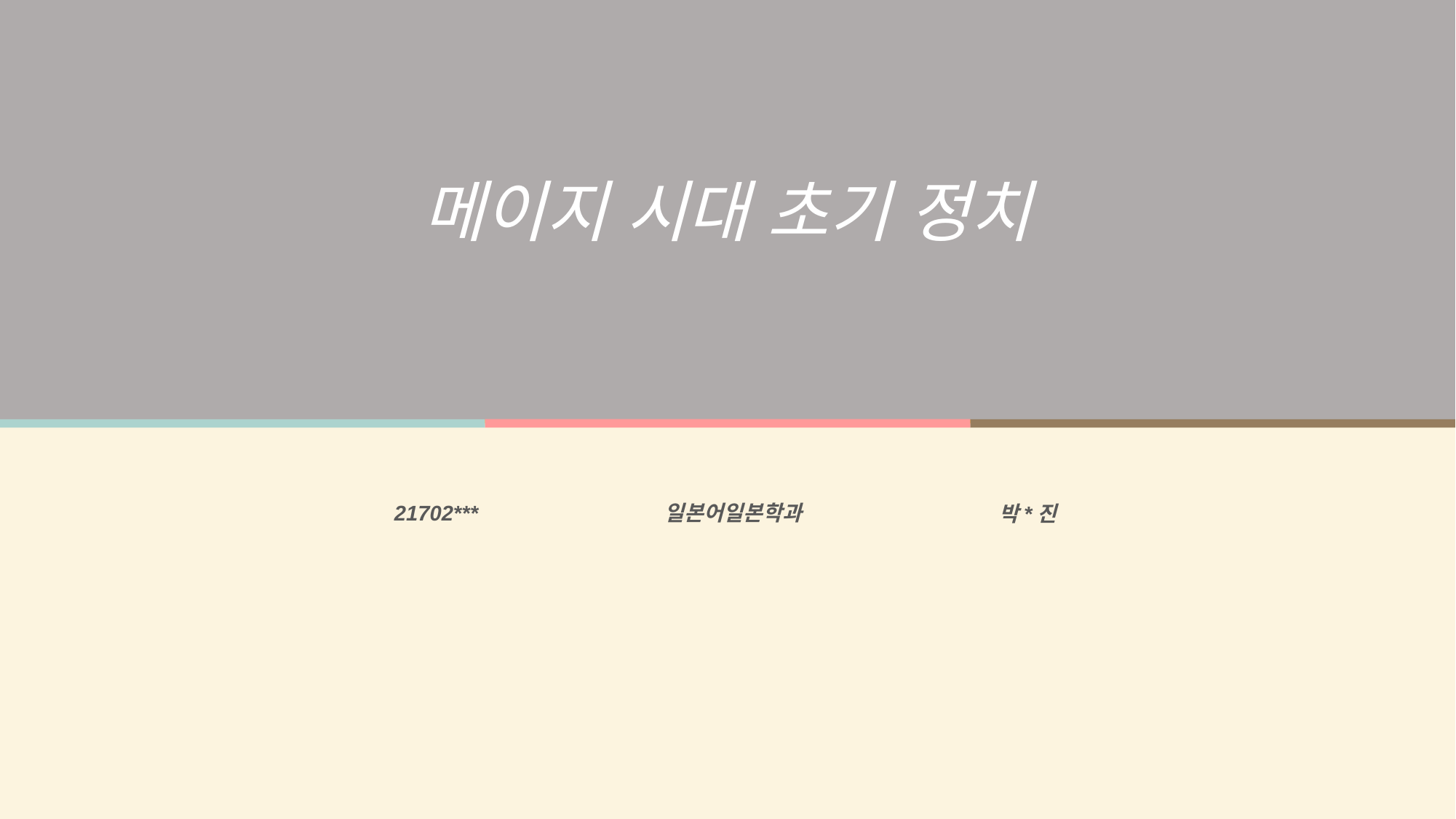

메이지 시대 초기 정치

21702***
일본어일본학과
박*진